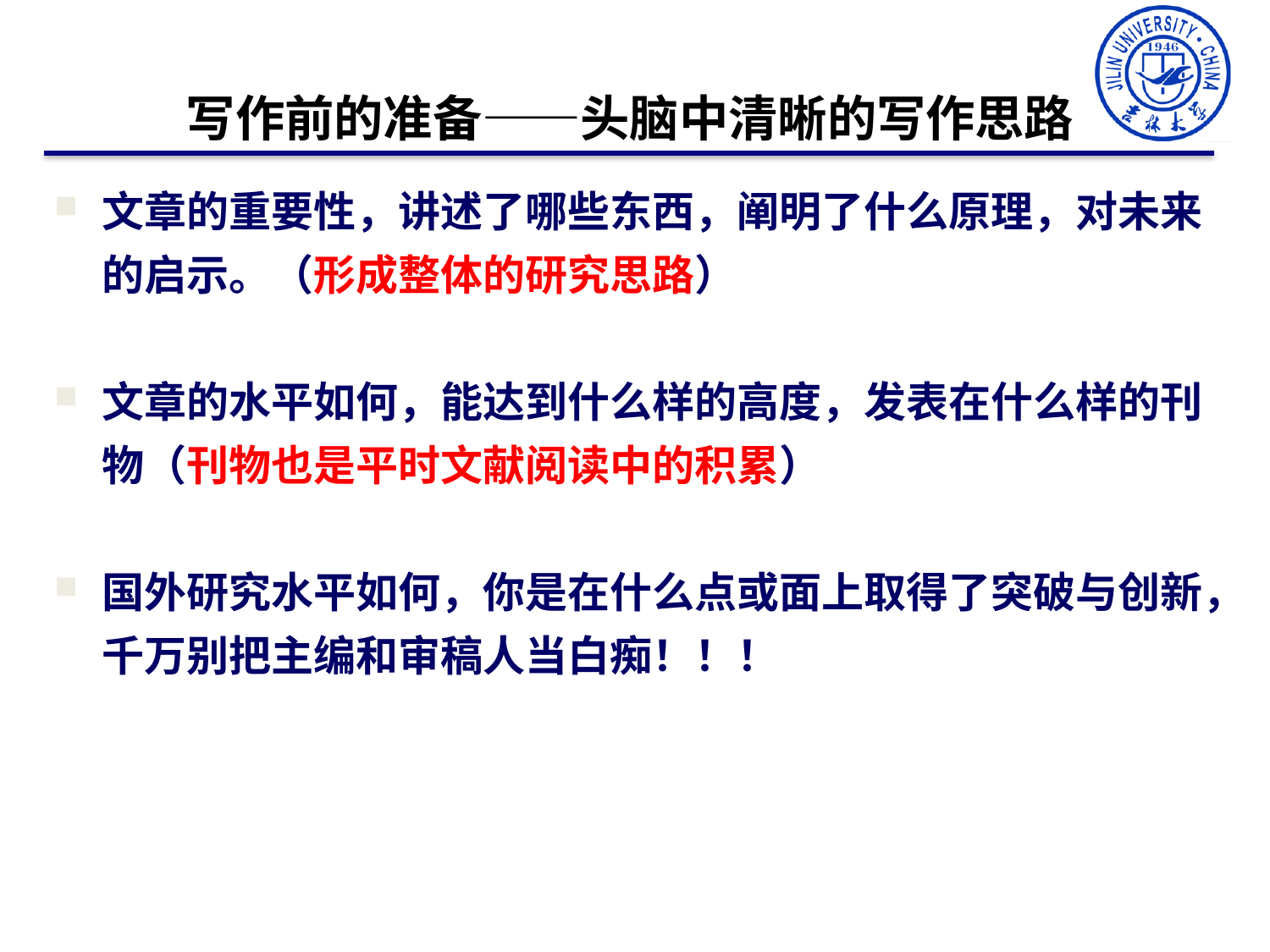

写作前的准备——头脑中清晰的写作思路
文章的重要性，讲述了哪些东西，阐明了什么原理，对未来的启示。（形成整体的研究思路）

文章的水平如何，能达到什么样的高度，发表在什么样的刊物（刊物也是平时文献阅读中的积累）

国外研究水平如何，你是在什么点或面上取得了突破与创新，千万别把主编和审稿人当白痴！！！